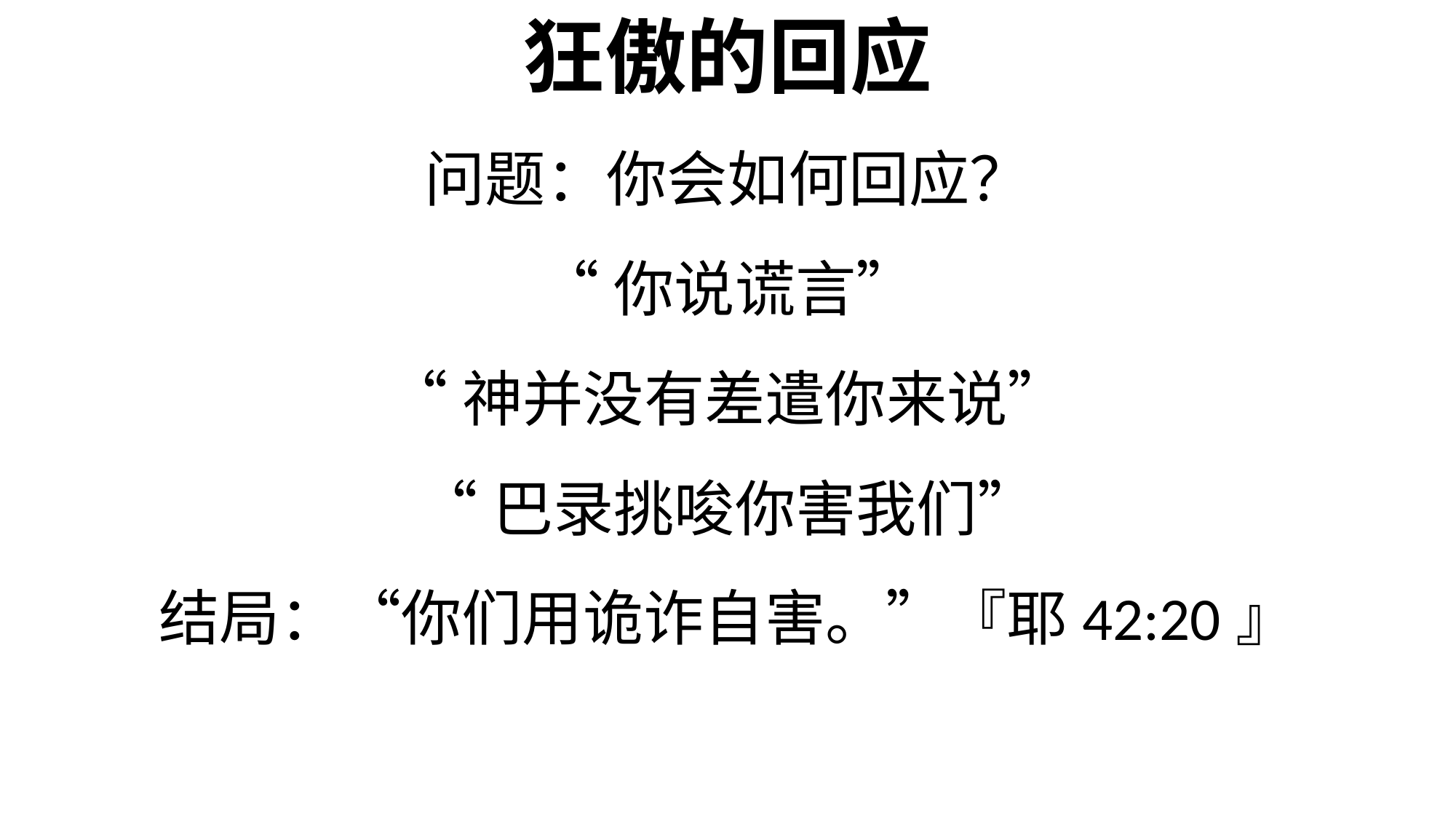

狂傲的回应
问题：你会如何回应？
“你说谎言”
“神并没有差遣你来说”
“巴录挑唆你害我们”
结局：“你们用诡诈自害。”『耶42:20』